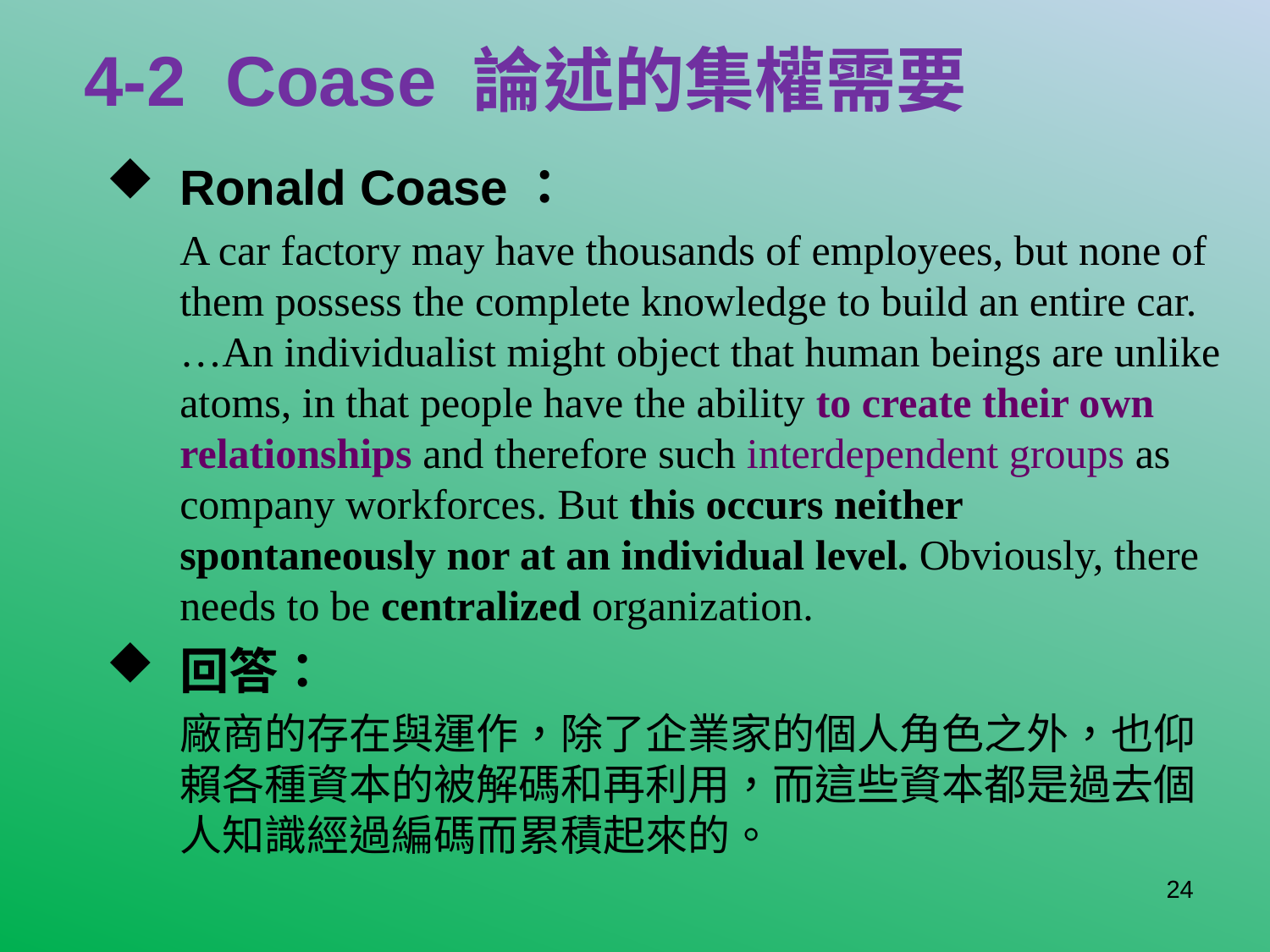

# 4-2  Coase 論述的集權需要
Ronald Coase：
A car factory may have thousands of employees, but none of them possess the complete knowledge to build an entire car.…An individualist might object that human beings are unlike atoms, in that people have the ability to create their own relationships and therefore such interdependent groups as company workforces. But this occurs neither spontaneously nor at an individual level. Obviously, there needs to be centralized organization.
回答：
廠商的存在與運作，除了企業家的個人角色之外，也仰賴各種資本的被解碼和再利用，而這些資本都是過去個人知識經過編碼而累積起來的。
24